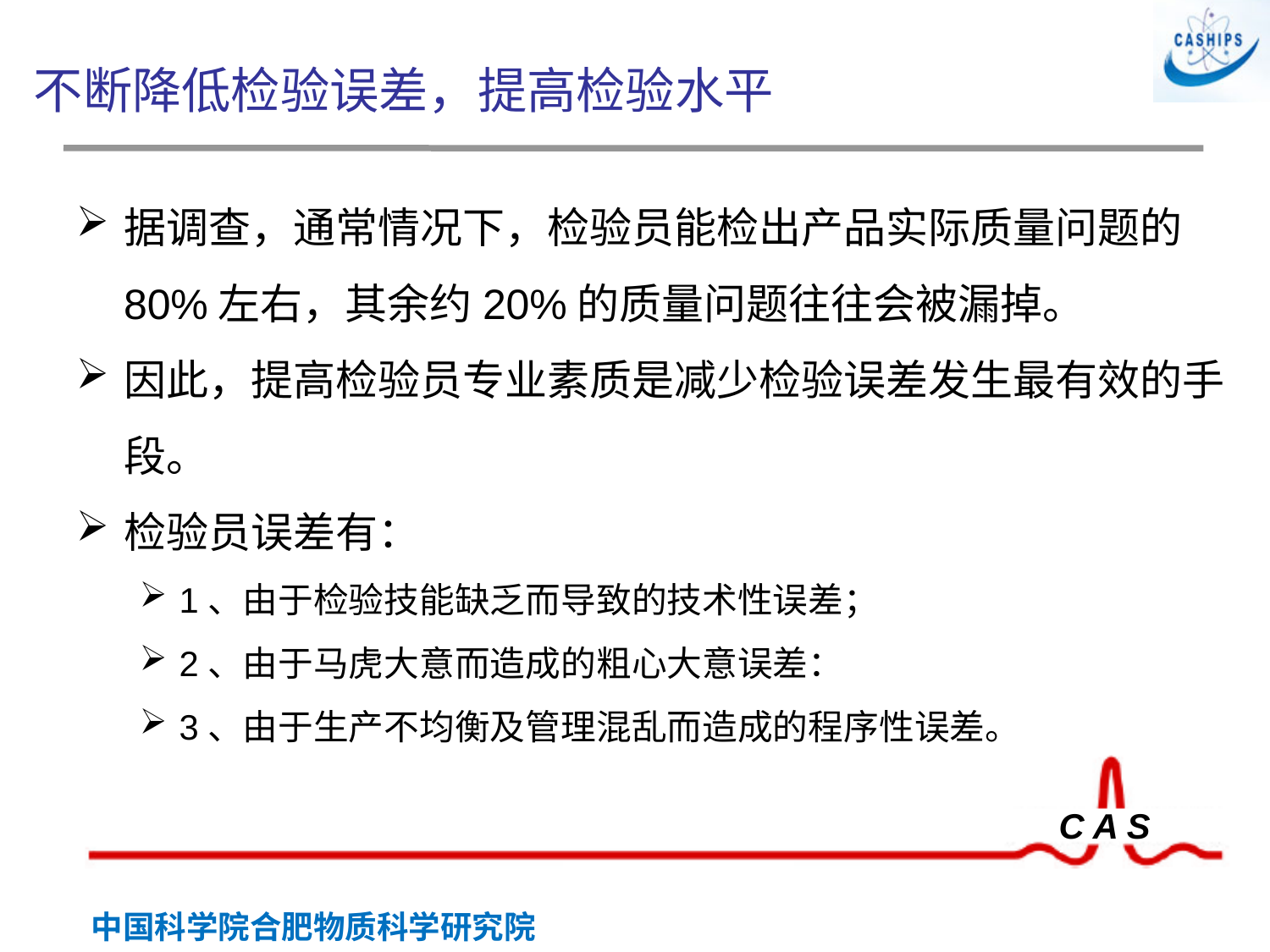

# 不断降低检验误差，提高检验水平
据调查，通常情况下，检验员能检出产品实际质量问题的80%左右，其余约20%的质量问题往往会被漏掉。
因此，提高检验员专业素质是减少检验误差发生最有效的手段。
检验员误差有：
1、由于检验技能缺乏而导致的技术性误差；
2、由于马虎大意而造成的粗心大意误差：
3、由于生产不均衡及管理混乱而造成的程序性误差。